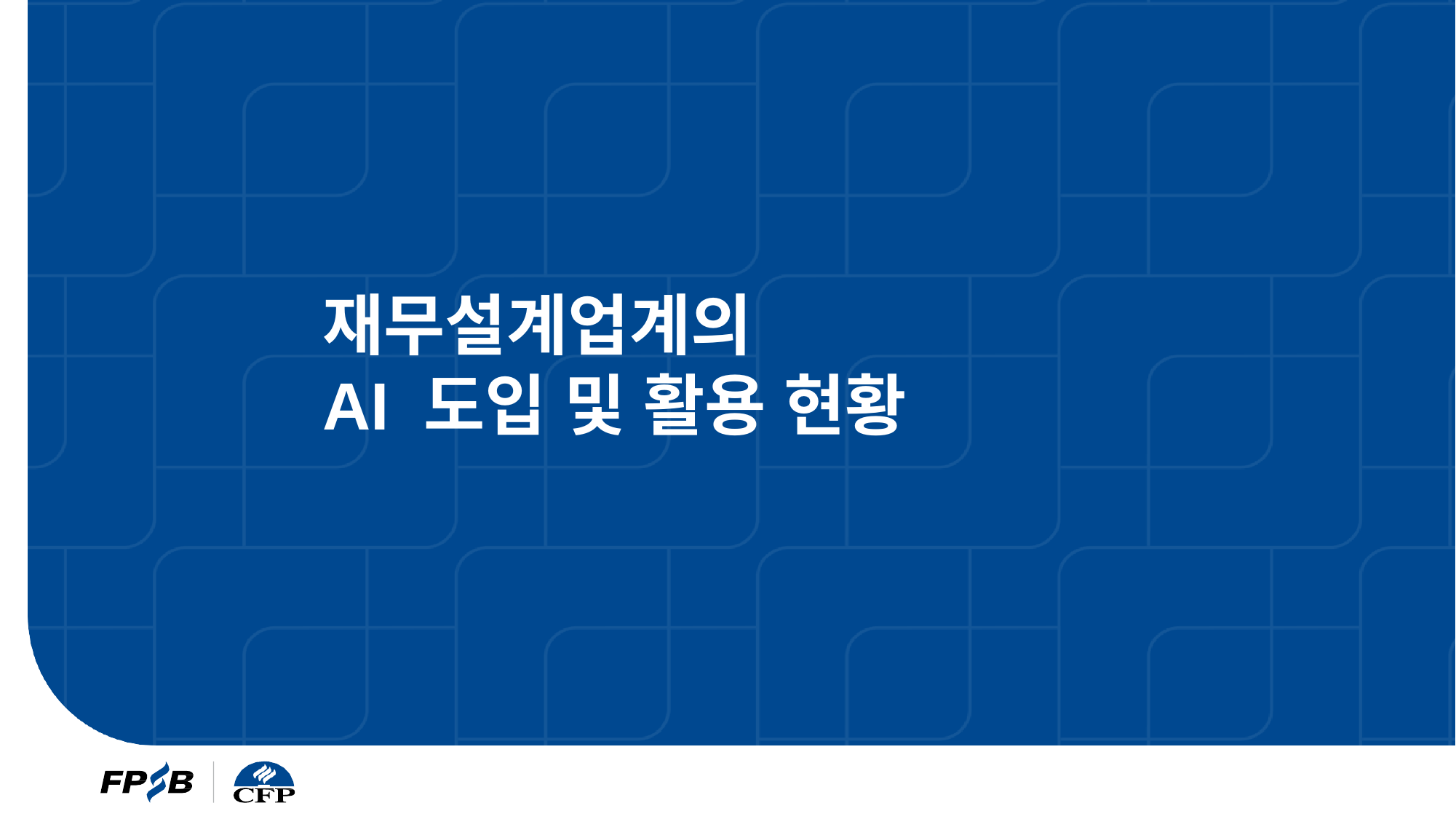

# 재무설계업계의 AI 도입 및 활용 현황
5